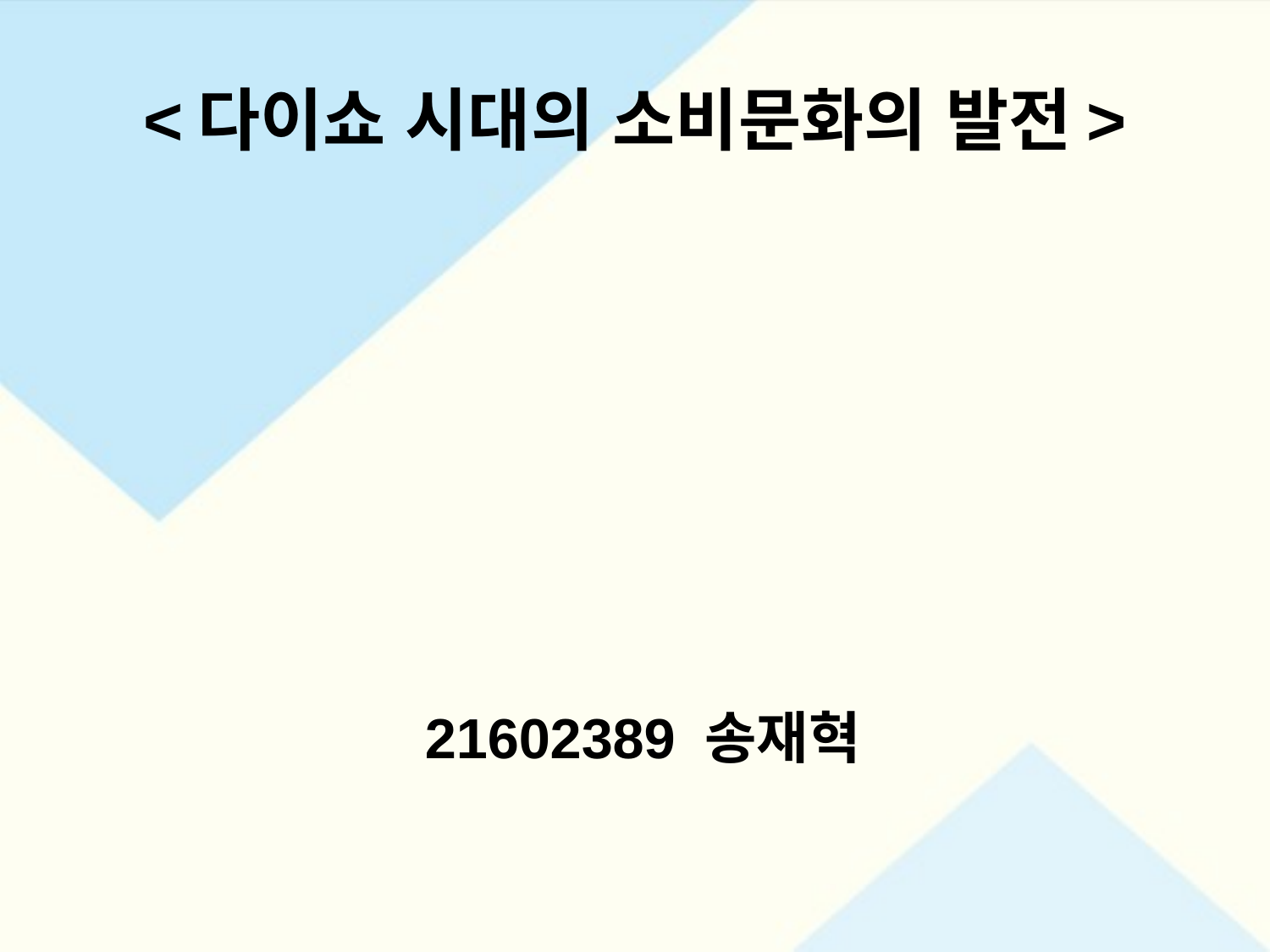

# <다이쇼 시대의 소비문화의 발전>

 21602389 송재혁